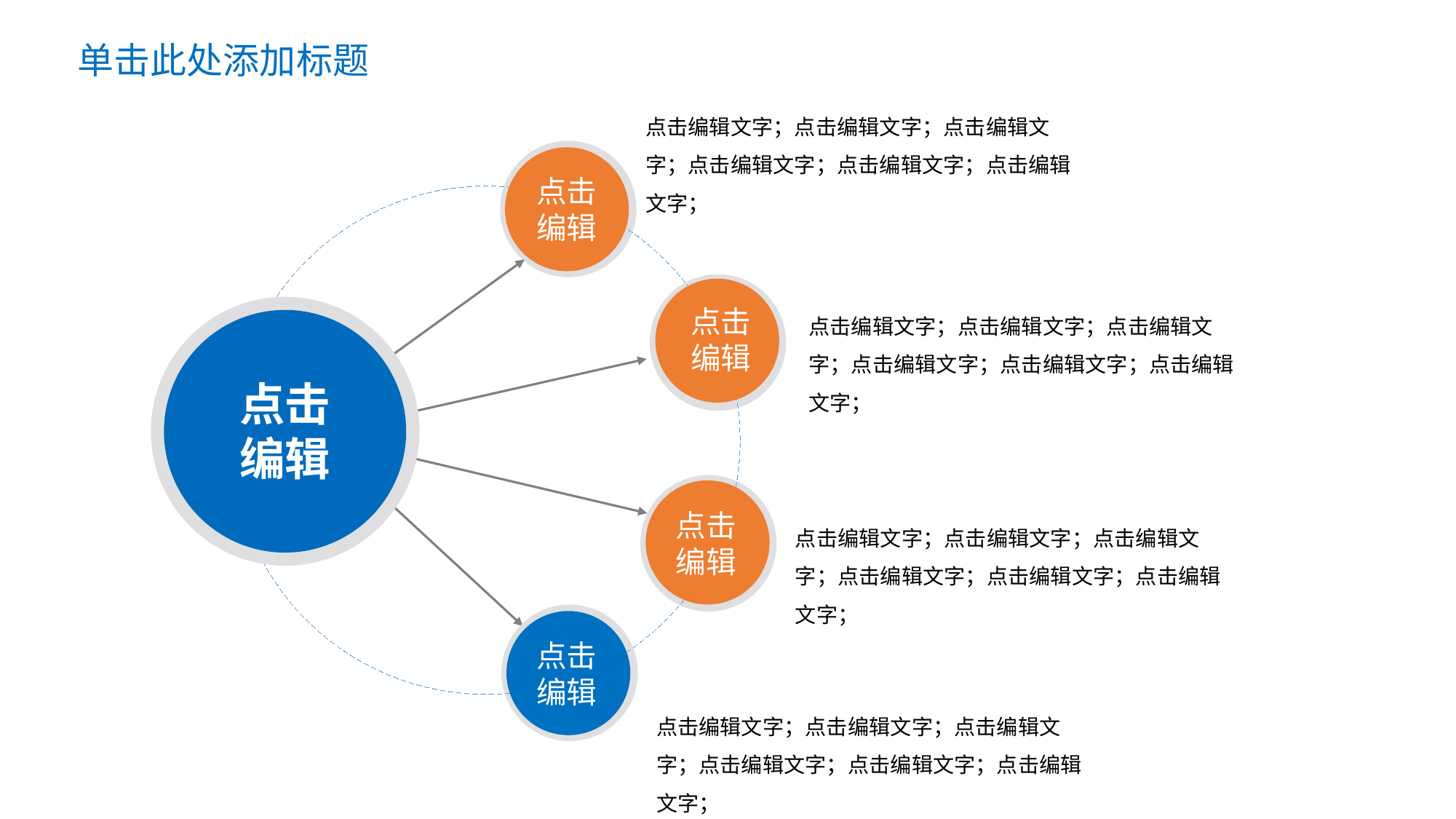

单击此处添加标题
点击编辑文字；点击编辑文字；点击编辑文字；点击编辑文字；点击编辑文字；点击编辑文字；

点击编辑

点击编辑
点击编辑文字；点击编辑文字；点击编辑文字；点击编辑文字；点击编辑文字；点击编辑文字；

点击编辑

点击编辑
点击编辑文字；点击编辑文字；点击编辑文字；点击编辑文字；点击编辑文字；点击编辑文字；

点击编辑
点击编辑文字；点击编辑文字；点击编辑文字；点击编辑文字；点击编辑文字；点击编辑文字；